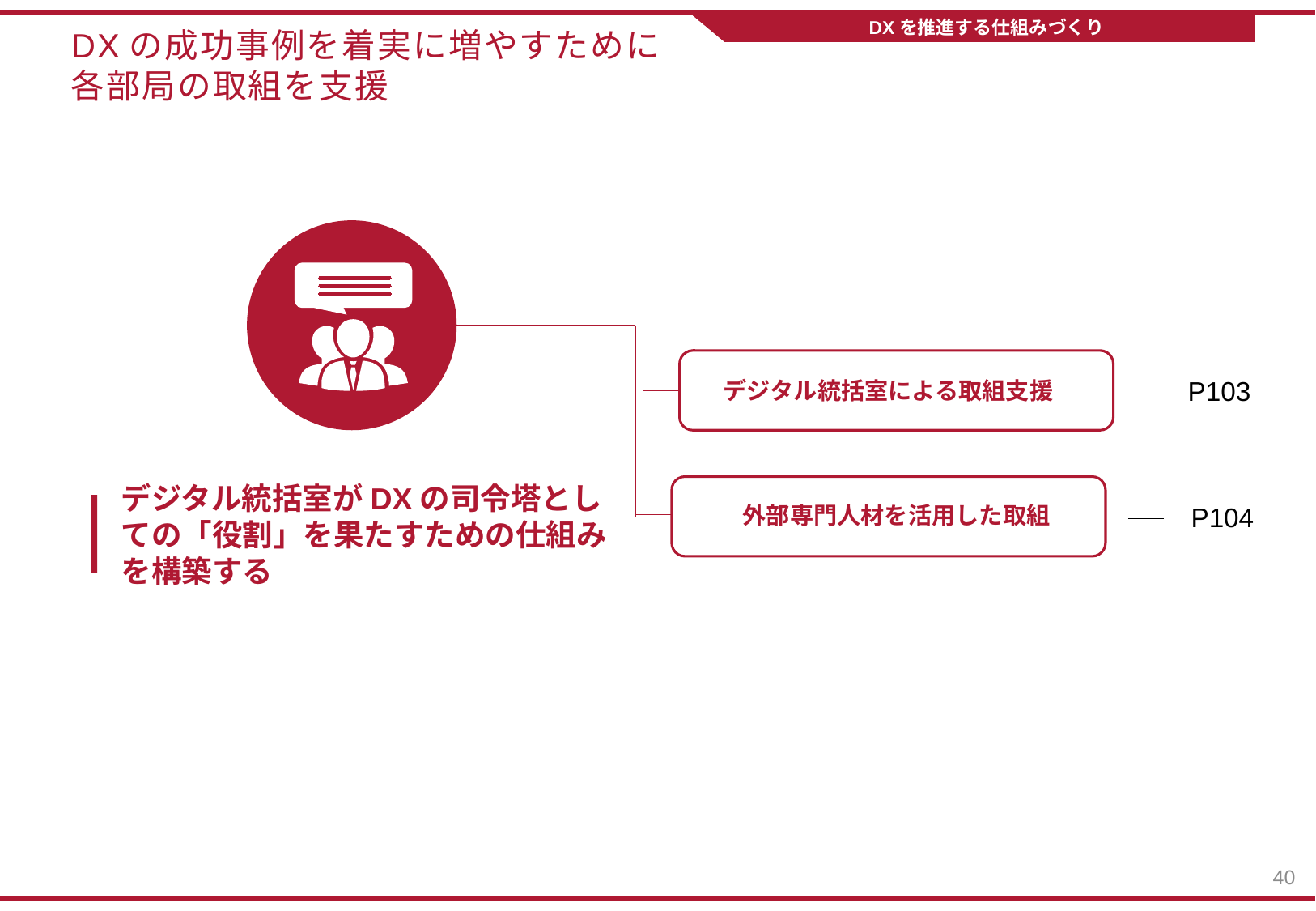

DXを推進する仕組みづくり
# DXの成功事例を着実に増やすために 各部局の取組を支援

P103

デジタル統括室による取組支援
P104

デジタル統括室がDXの司令塔としての「役割」を果たすための仕組みを構築する
外部専門人材を活用した取組
40